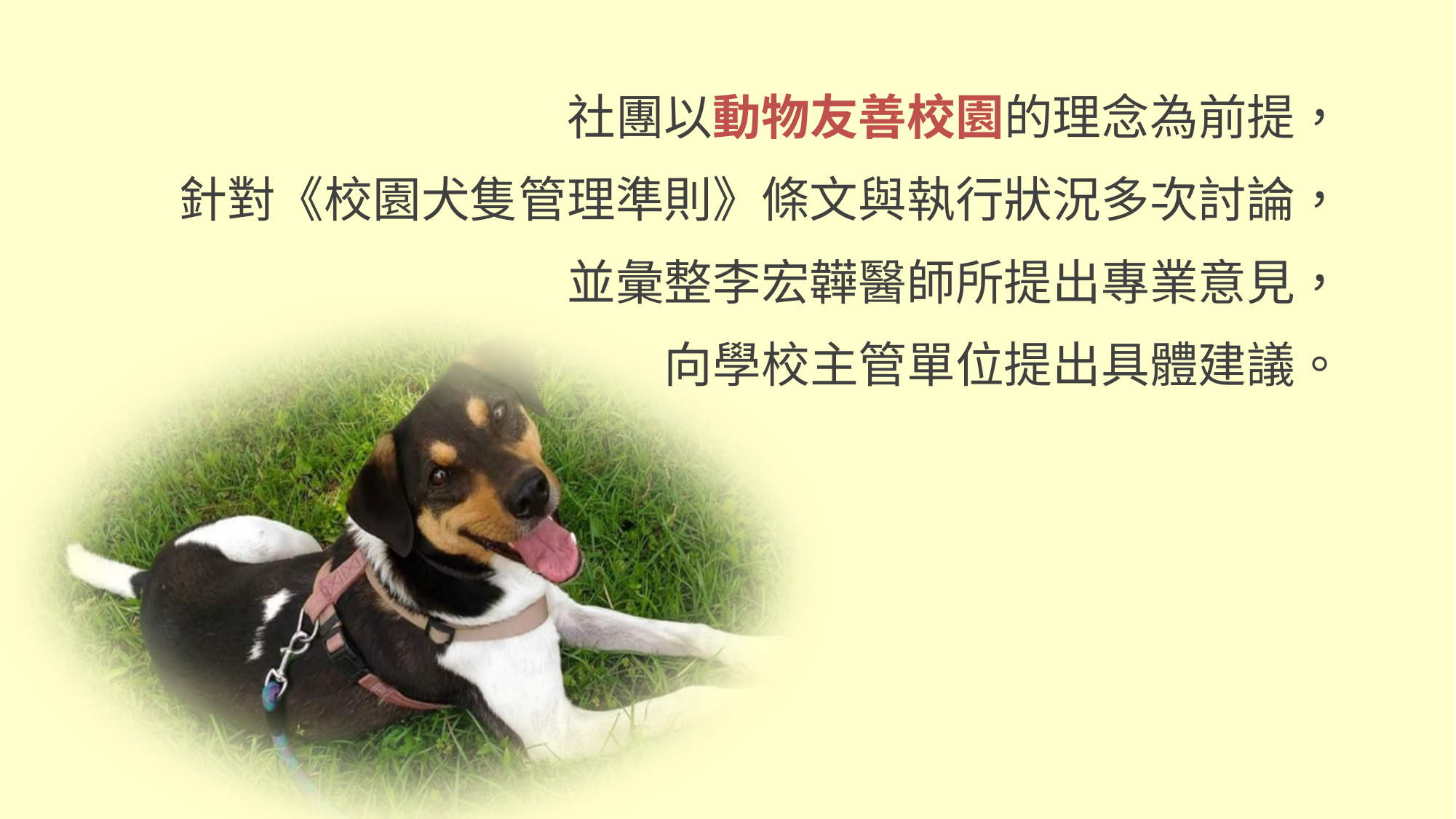

社團以動物友善校園的理念為前提，
針對《校園犬隻管理準則》條文與執行狀況多次討論，
並彙整李宏韡醫師所提出專業意見，
向學校主管單位提出具體建議。